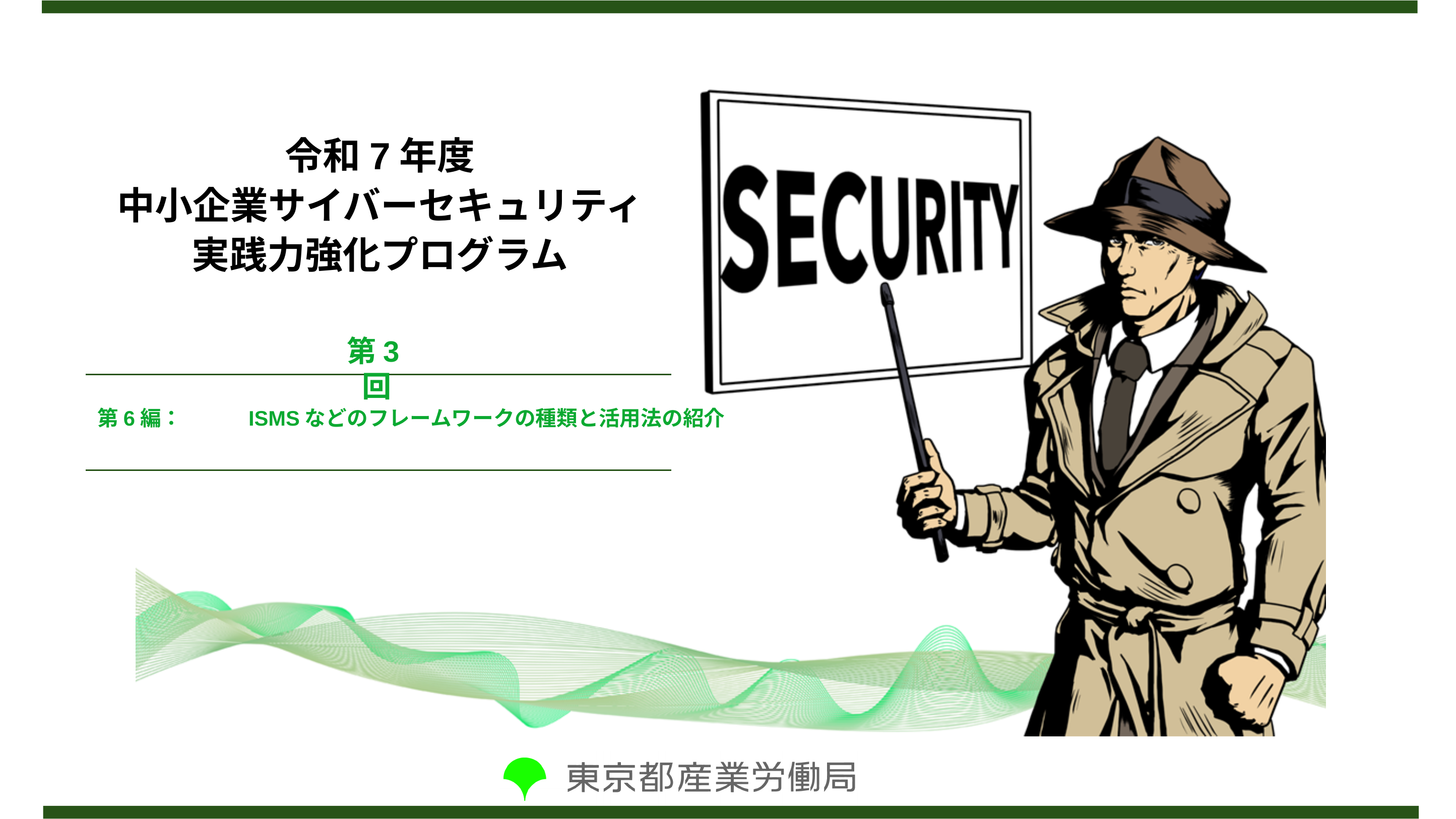

令和7年度
中小企業サイバーセキュリティ
実践力強化プログラム
第3回

第6編：	ISMSなどのフレームワークの種類と活用法の紹介